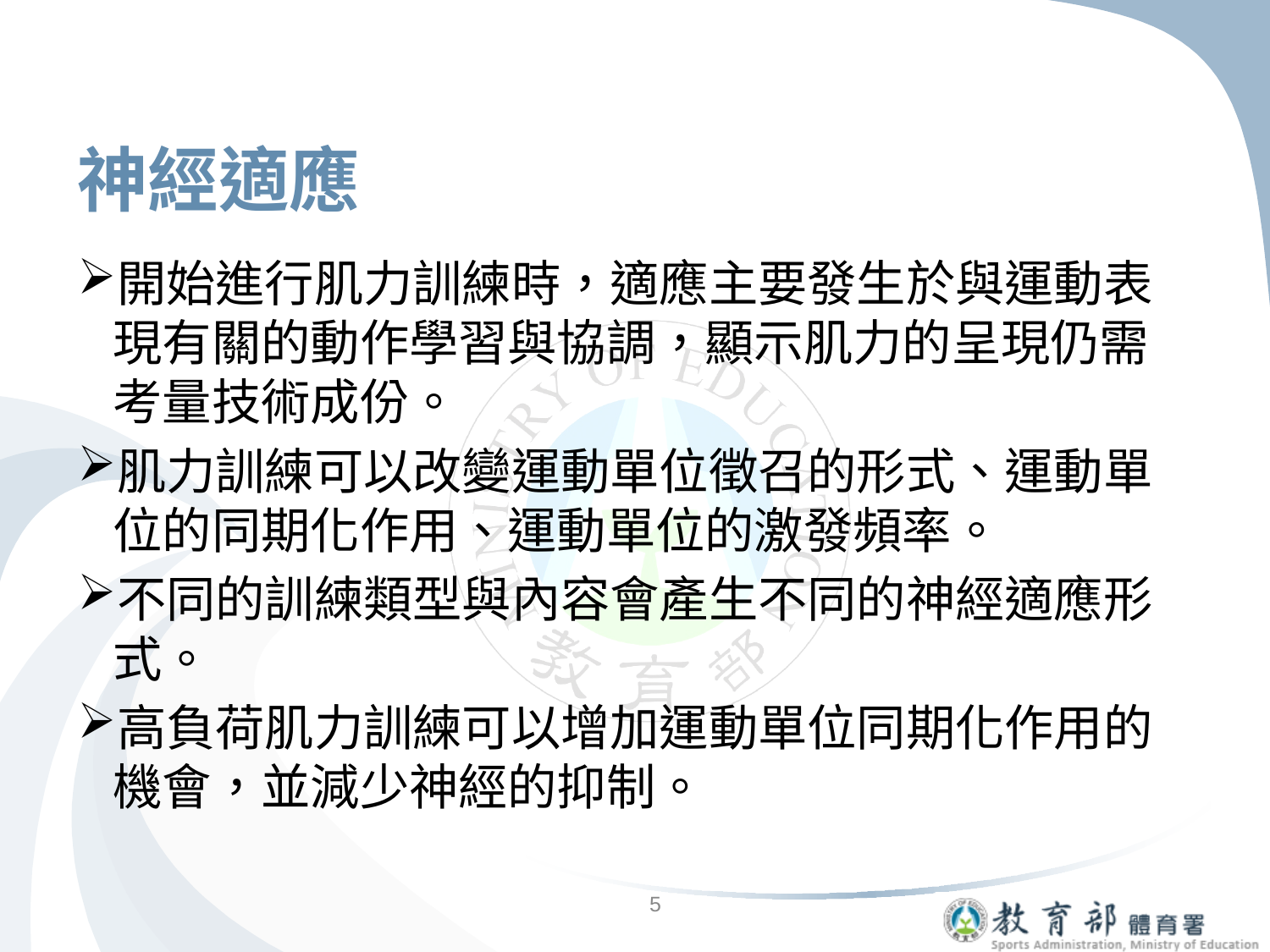

# 神經適應
開始進行肌力訓練時，適應主要發生於與運動表現有關的動作學習與協調，顯示肌力的呈現仍需考量技術成份。
肌力訓練可以改變運動單位徵召的形式、運動單位的同期化作用、運動單位的激發頻率。
不同的訓練類型與內容會產生不同的神經適應形式。
高負荷肌力訓練可以增加運動單位同期化作用的機會，並減少神經的抑制。
5